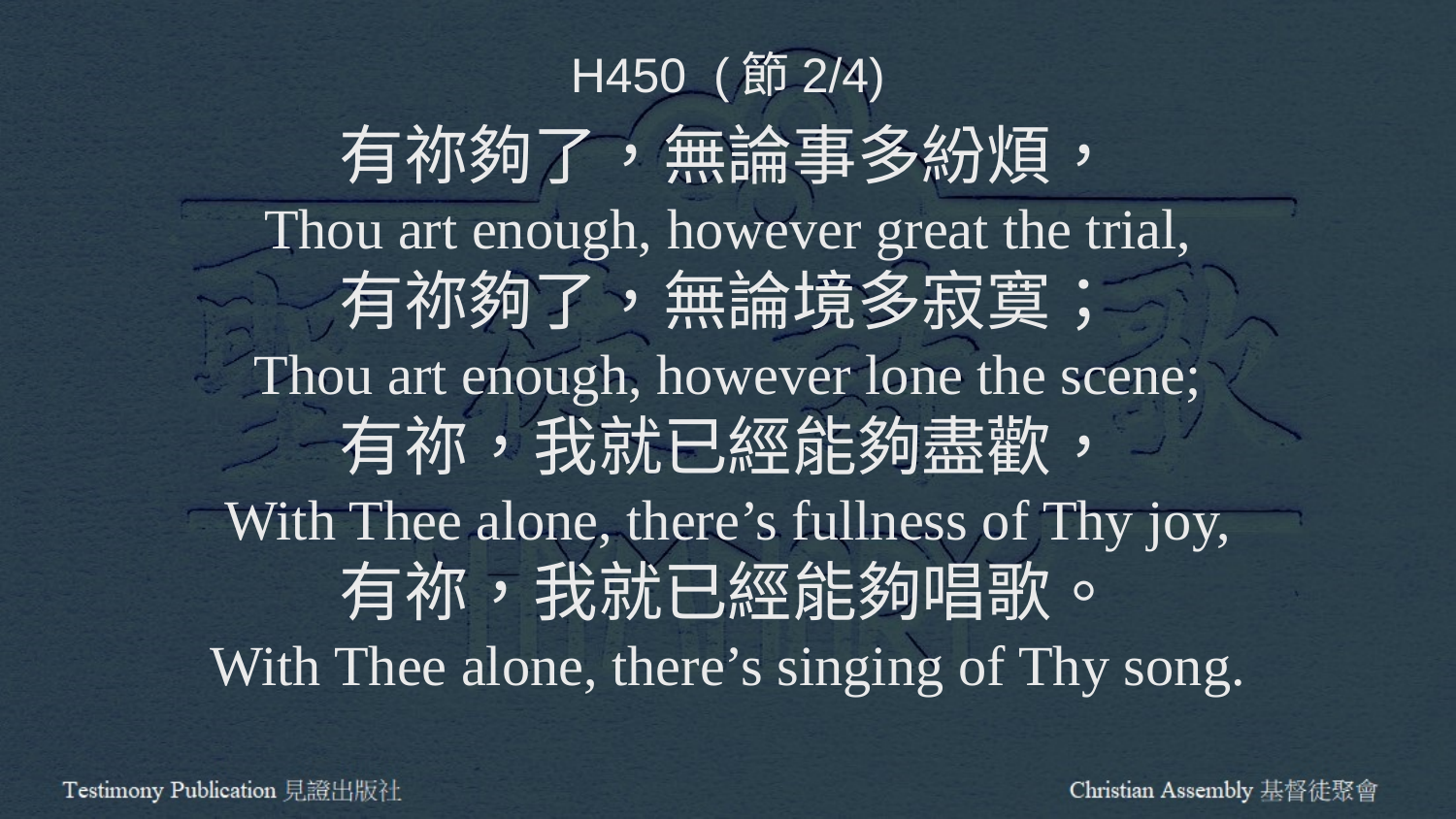

H450  (節2/4)
有祢夠了，無論事多紛煩，
Thou art enough, however great the trial,
有祢夠了，無論境多寂寞；
Thou art enough, however lone the scene;
有祢，我就已經能夠盡歡，
With Thee alone, there’s fullness of Thy joy,
有祢，我就已經能夠唱歌。
With Thee alone, there’s singing of Thy song.